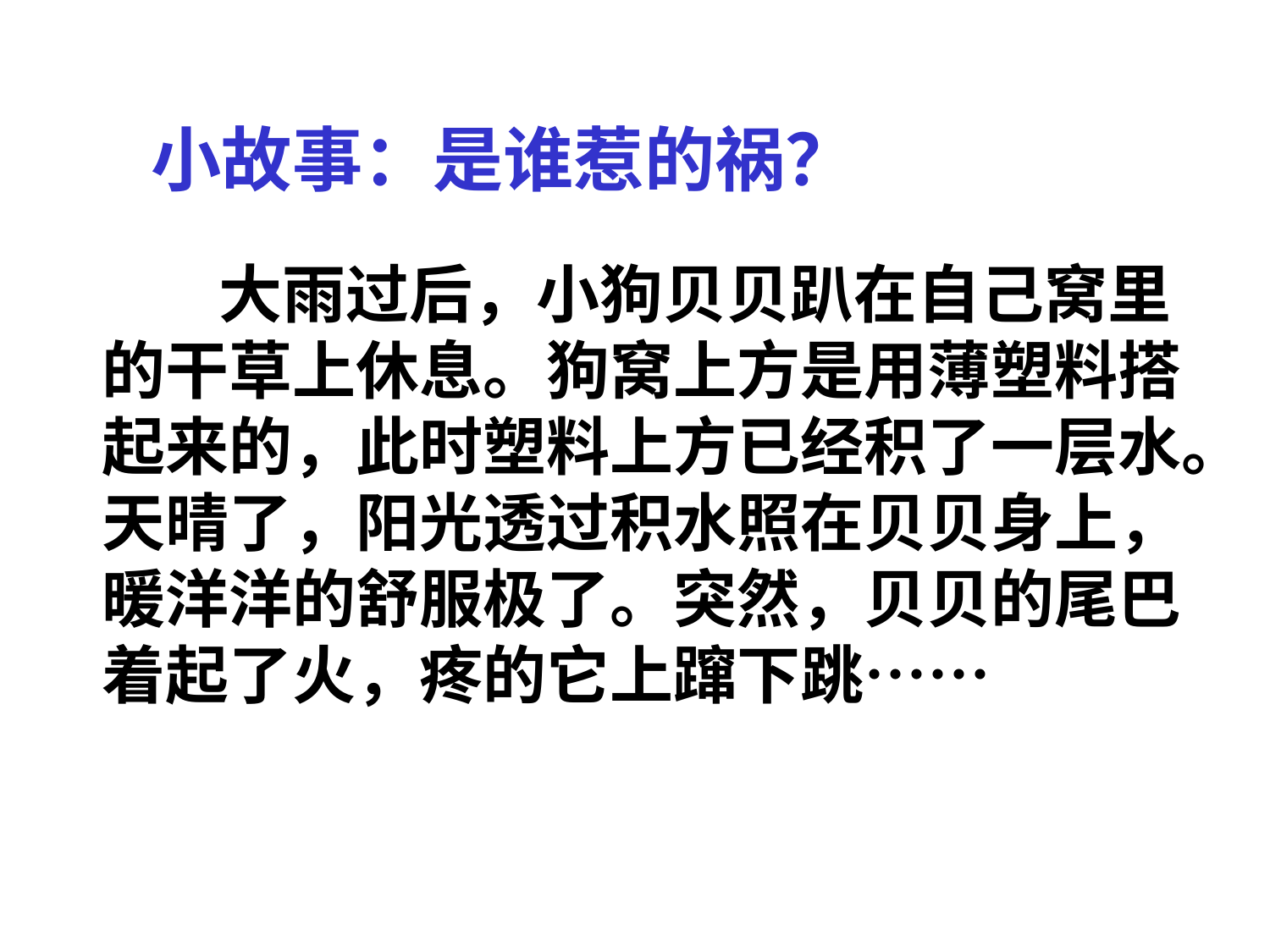

#
小故事：是谁惹的祸？
        大雨过后，小狗贝贝趴在自己窝里的干草上休息。狗窝上方是用薄塑料搭起来的，此时塑料上方已经积了一层水。天晴了，阳光透过积水照在贝贝身上，暖洋洋的舒服极了。突然，贝贝的尾巴着起了火，疼的它上蹿下跳……